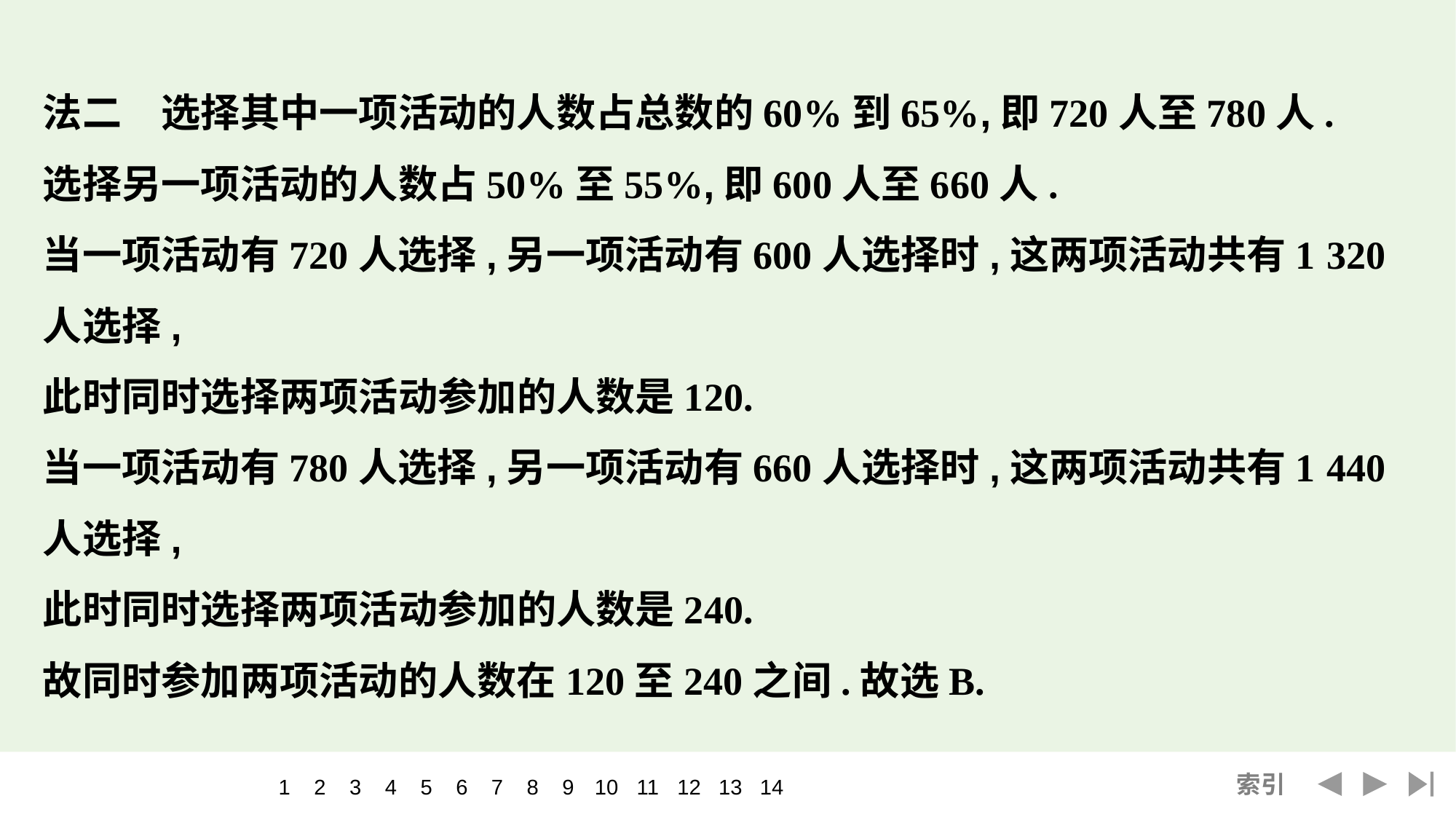

法二　选择其中一项活动的人数占总数的60%到65%,即720人至780人.
选择另一项活动的人数占50%至55%,即600人至660人.
当一项活动有720人选择,另一项活动有600人选择时,这两项活动共有1 320人选择,
此时同时选择两项活动参加的人数是120.
当一项活动有780人选择,另一项活动有660人选择时,这两项活动共有1 440人选择,
此时同时选择两项活动参加的人数是240.
故同时参加两项活动的人数在120至240之间.故选B.